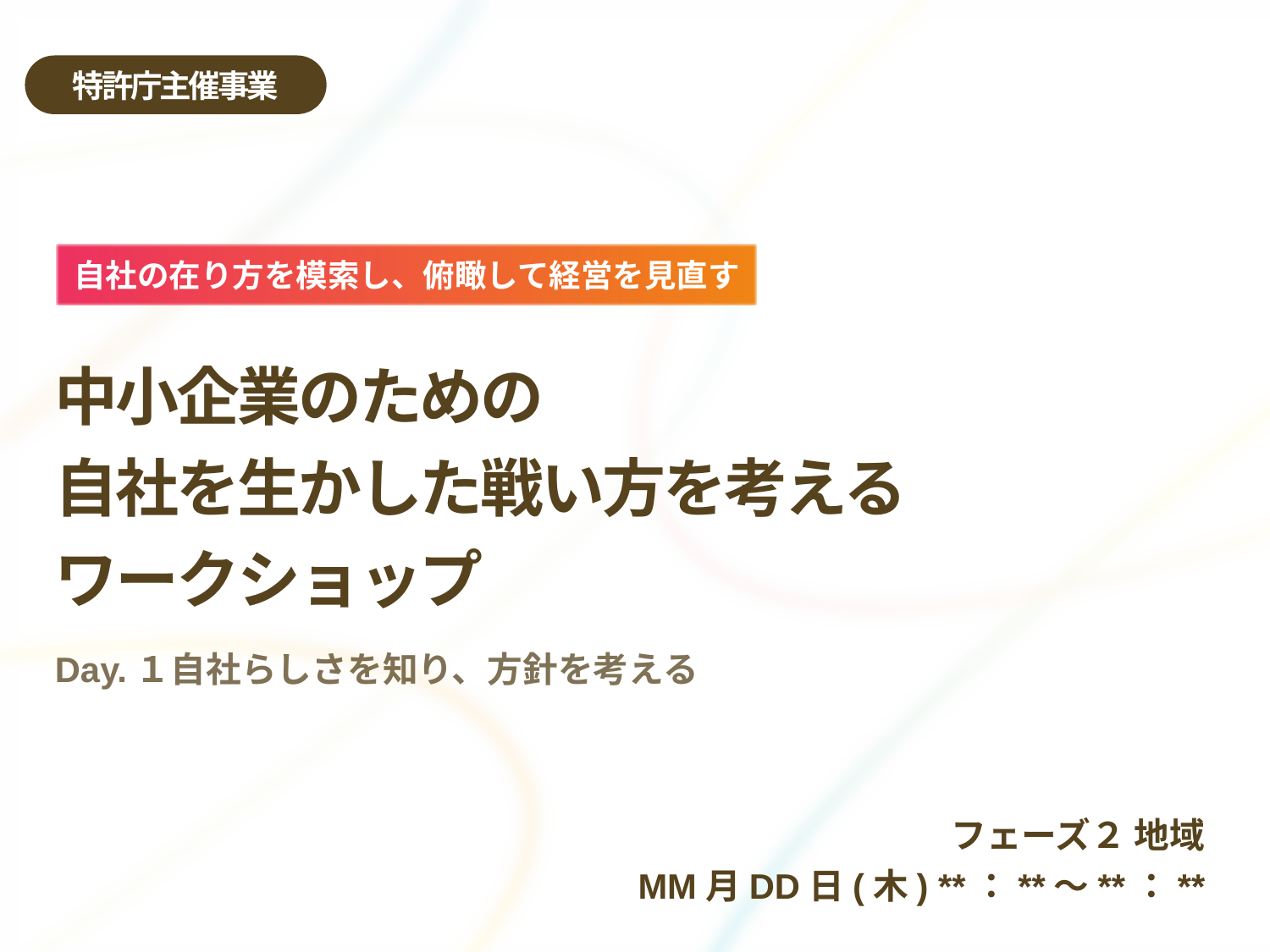

# 中小企業のための 自社を生かした戦い方を考える ワークショップ
Day.１自社らしさを知り、方針を考える
フェーズ２ 地域
MM月DD日(木) **：**～**：**